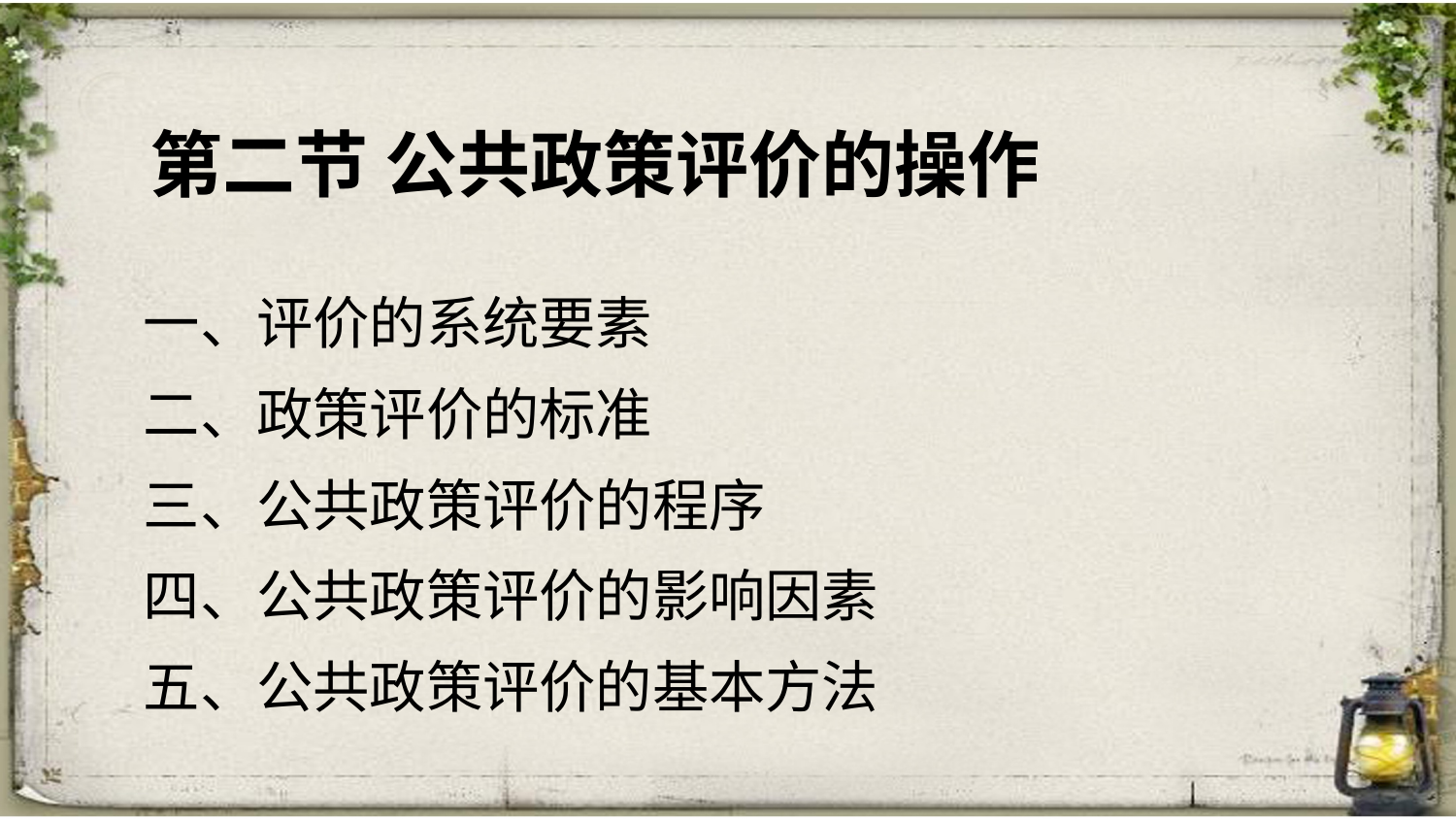

第二节 公共政策评价的操作
一、评价的系统要素
二、政策评价的标准
三、公共政策评价的程序
四、公共政策评价的影响因素
五、公共政策评价的基本方法